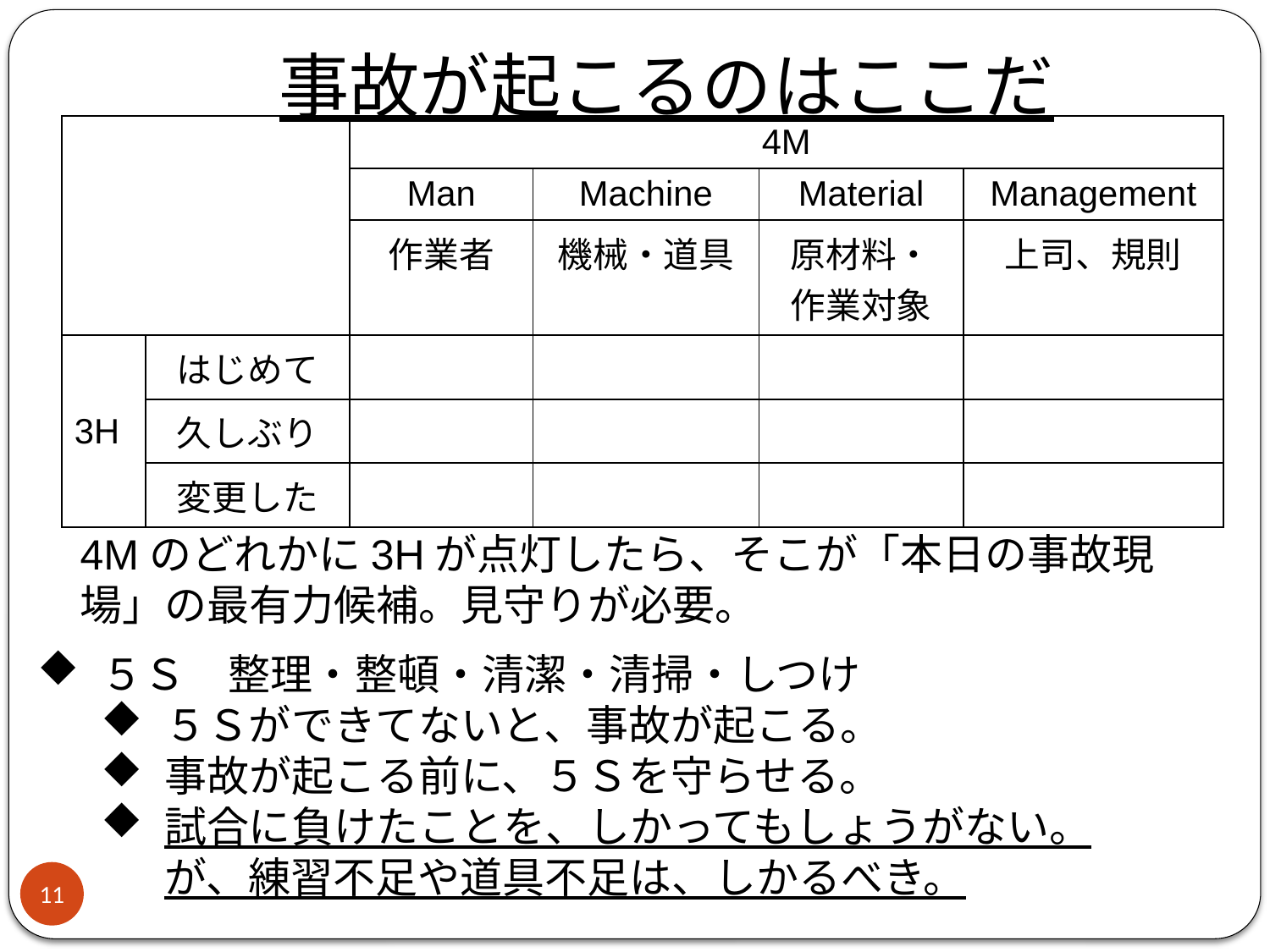

# 事故が起こるのはここだ
|  |  | 4M |  |  |  |
| --- | --- | --- | --- | --- | --- |
|  |  | Man | Machine | Material | Management |
|  |  | 作業者 | 機械・道具 | 原材料・ 作業対象 | 上司、規則 |
| 3H | はじめて |  |  |  |  |
|  | 久しぶり |  |  |  |  |
|  | 変更した |  |  |  |  |
4Mのどれかに3Hが点灯したら、そこが「本日の事故現場」の最有力候補。見守りが必要。
５Ｓ　整理・整頓・清潔・清掃・しつけ
５Ｓができてないと、事故が起こる。
事故が起こる前に、５Ｓを守らせる。
試合に負けたことを、しかってもしょうがない。が、練習不足や道具不足は、しかるべき。
11